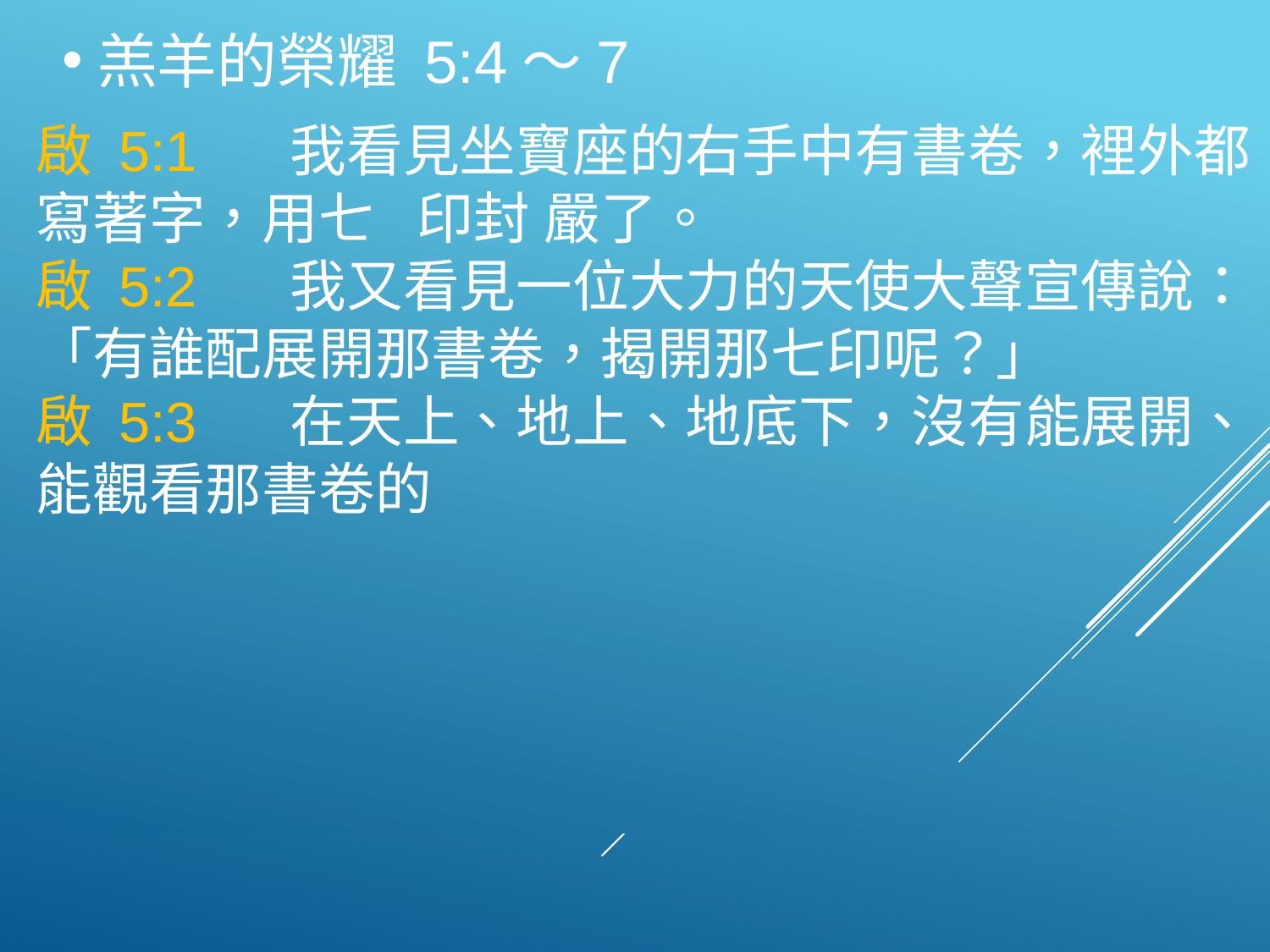

羔羊的榮耀 5:4～7
啟 5:1	我看見坐寶座的右手中有書卷，裡外都寫著字，用七	印封	嚴了。
啟 5:2	我又看見一位大力的天使大聲宣傳說：「有誰配展開那書卷，揭開那七印呢？」
啟 5:3	在天上、地上、地底下，沒有能展開、能觀看那書卷的